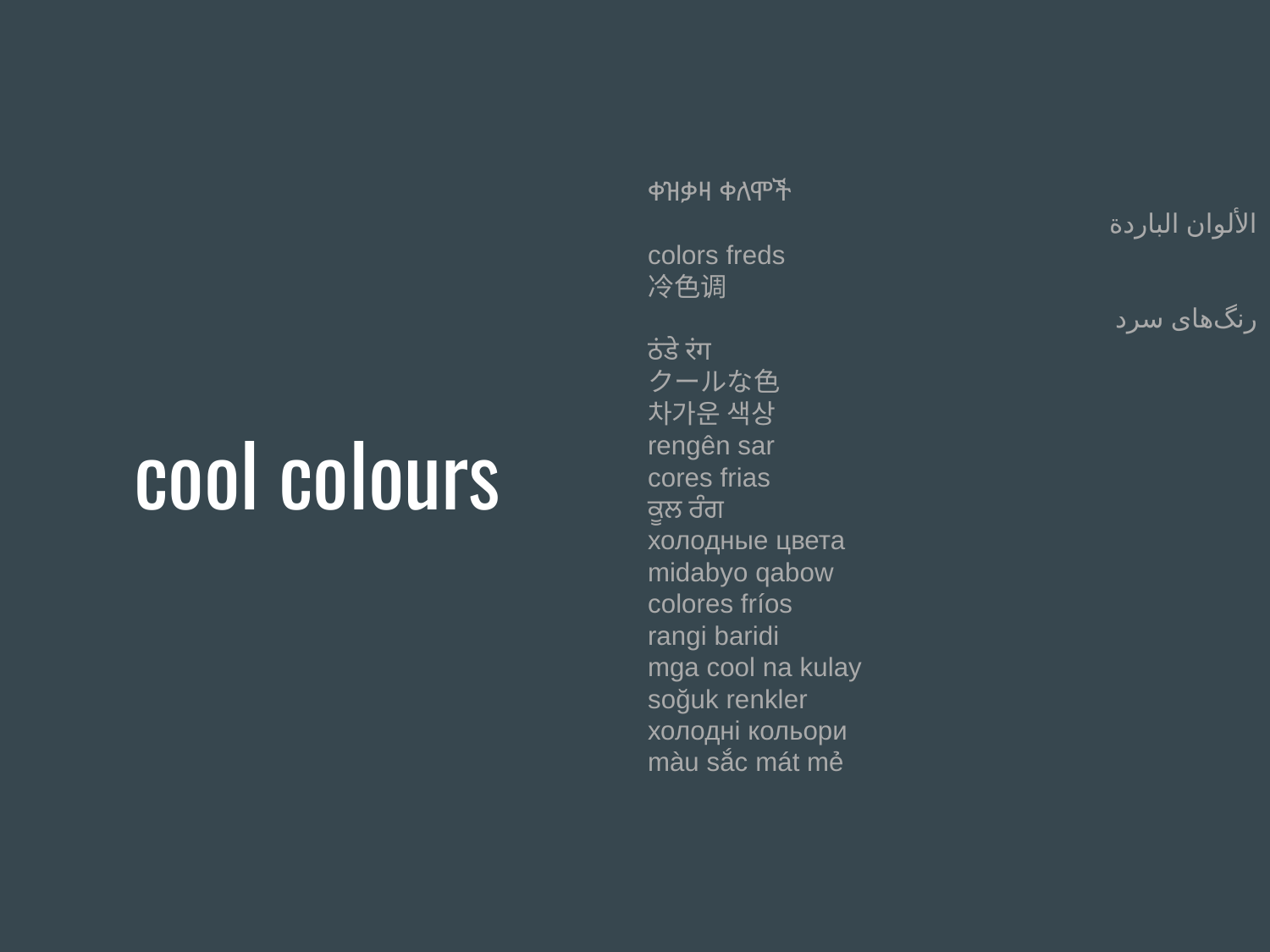

cool colours
ቀዝቃዛ ቀለሞች
الألوان الباردة
colors freds
冷色调
رنگ‌های سرد
ठंडे रंग
クールな色
차가운 색상
rengên sar
cores frias
ਕੂਲ ਰੰਗ
холодные цвета
midabyo qabow
colores fríos
rangi baridi
mga cool na kulay
soğuk renkler
холодні кольори
màu sắc mát mẻ